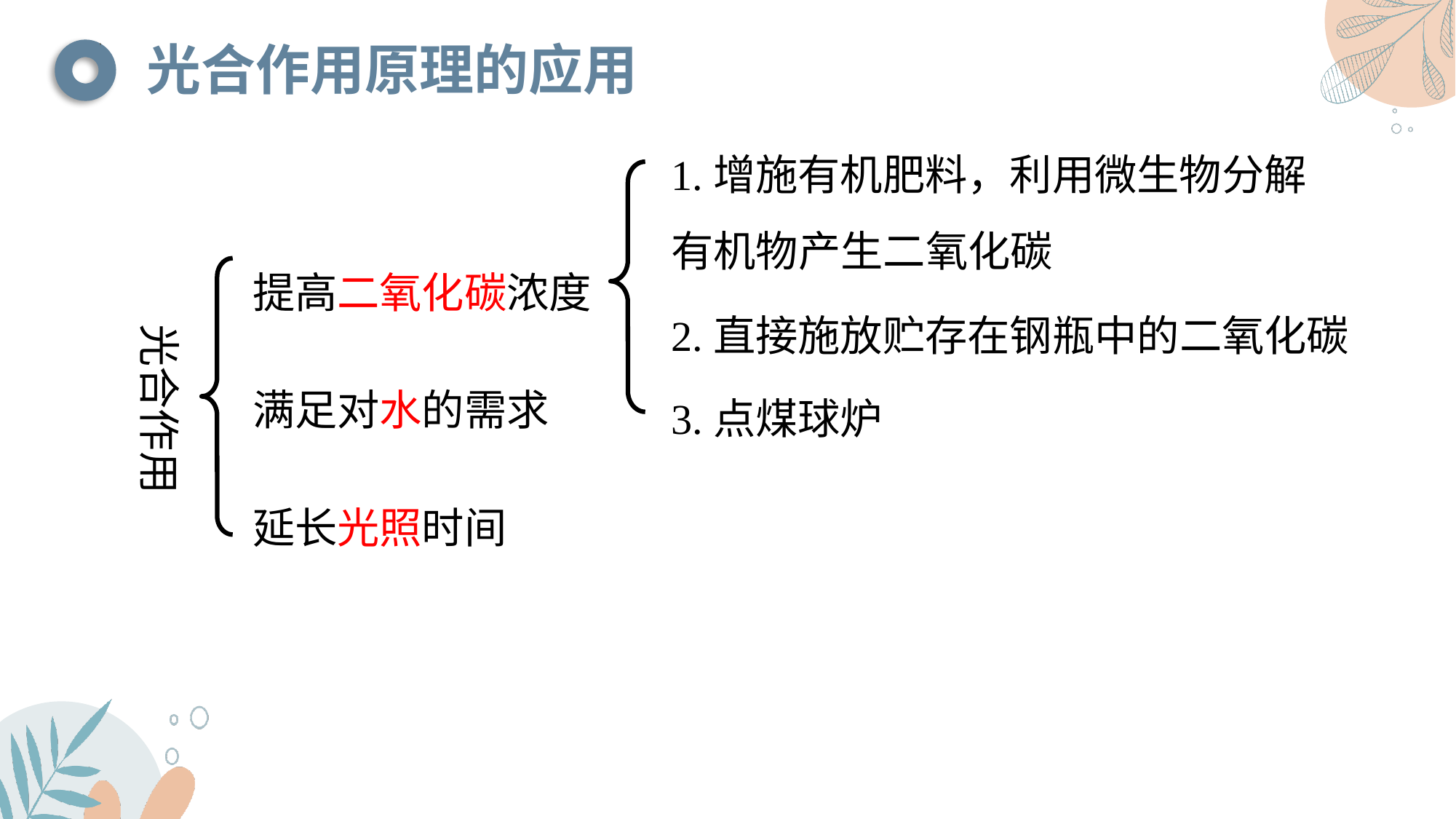

光合作用原理的应用
1.增施有机肥料，利用微生物分解有机物产生二氧化碳

提高二氧化碳浓度

2.直接施放贮存在钢瓶中的二氧化碳
光合作用
满足对水的需求
3.点煤球炉
延长光照时间